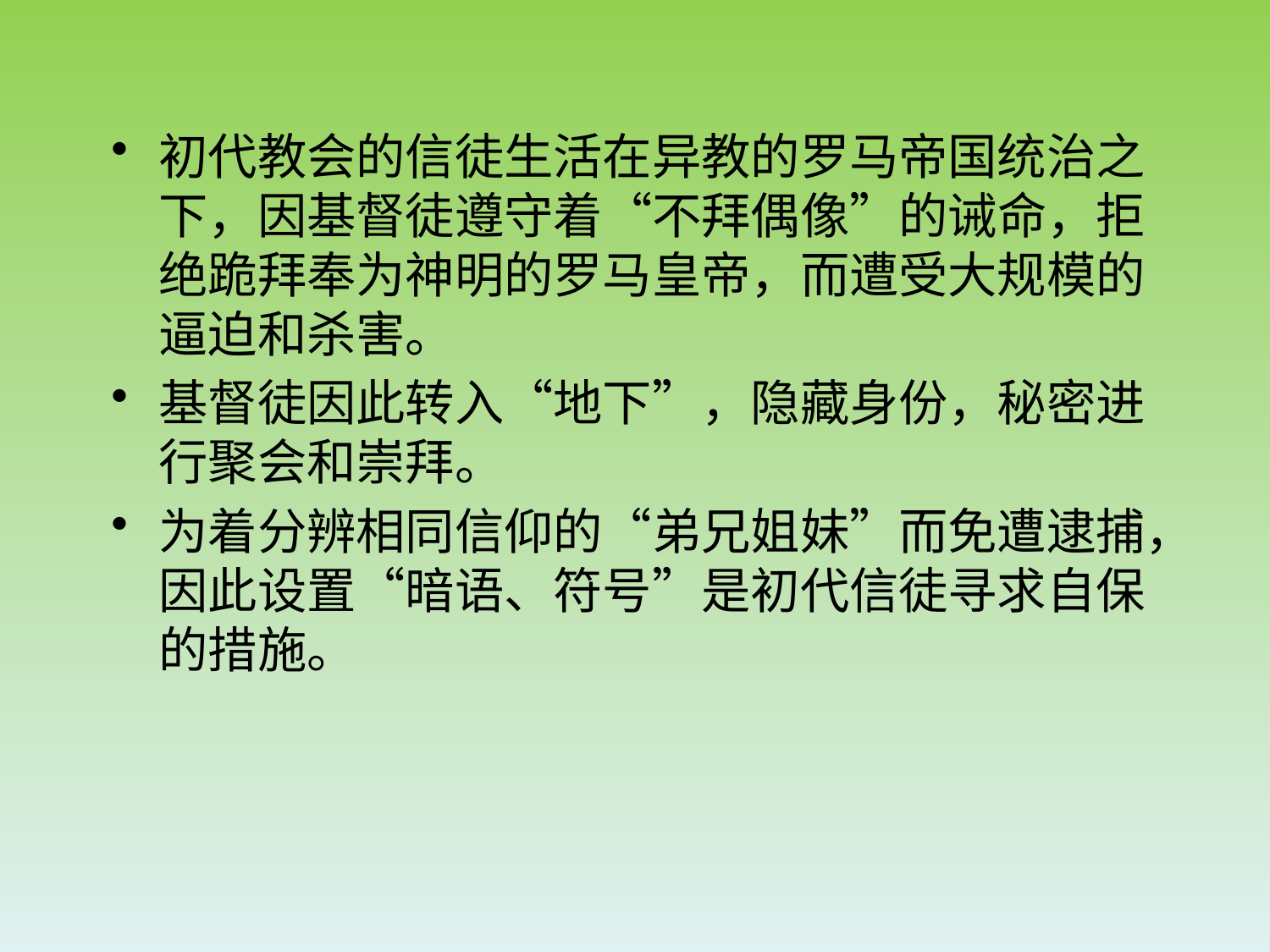

初代教会的信徒生活在异教的罗马帝国统治之下，因基督徒遵守着“不拜偶像”的诫命，拒绝跪拜奉为神明的罗马皇帝，而遭受大规模的逼迫和杀害。
基督徒因此转入“地下”，隐藏身份，秘密进行聚会和崇拜。
为着分辨相同信仰的“弟兄姐妹”而免遭逮捕，因此设置“暗语、符号”是初代信徒寻求自保的措施。